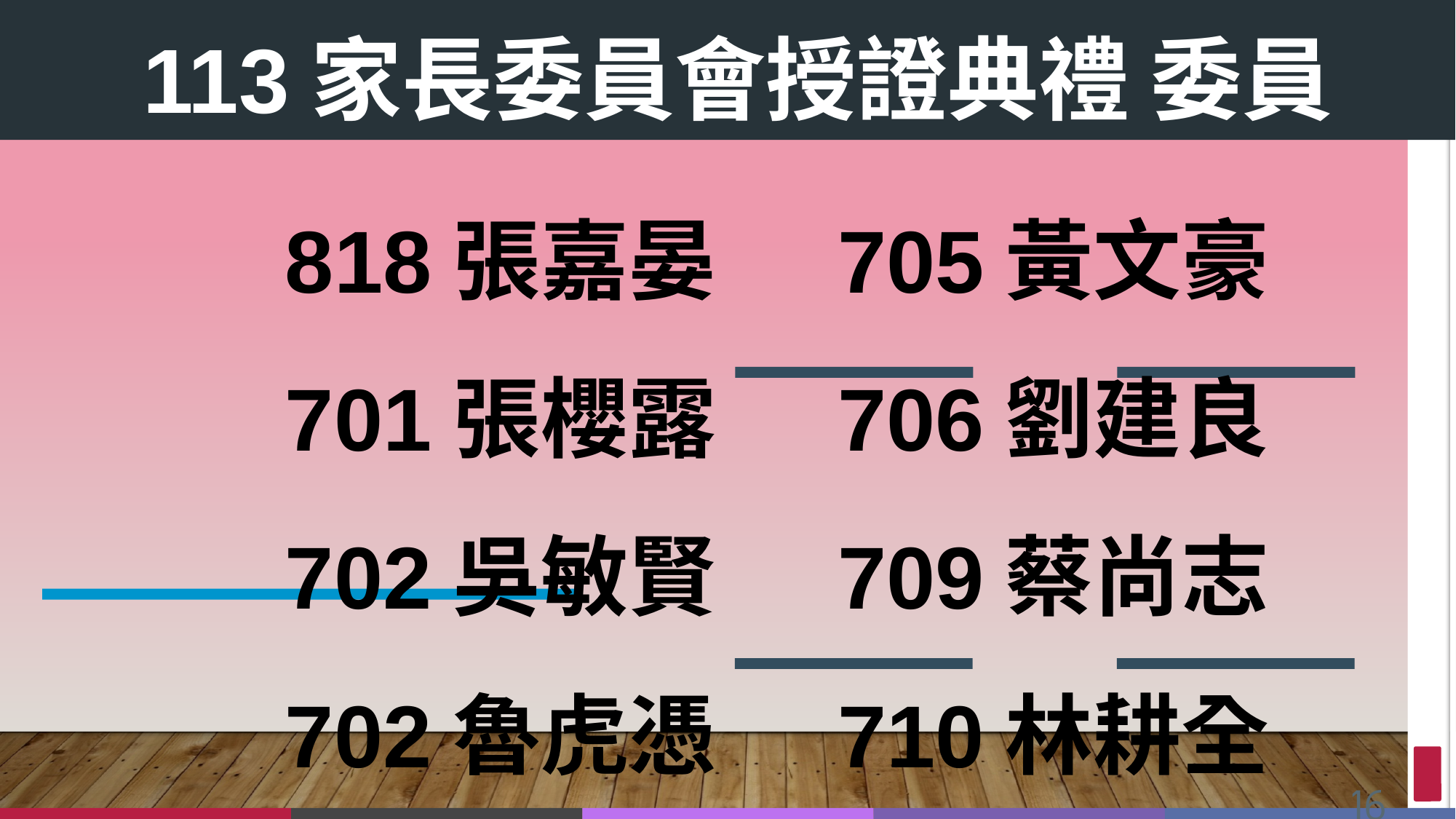

# 113家長委員會授證典禮 委員
818張嘉晏     705黃文豪
701張櫻露     706劉建良
702吳敏賢     709蔡尚志
702魯虎憑     710林耕全

16